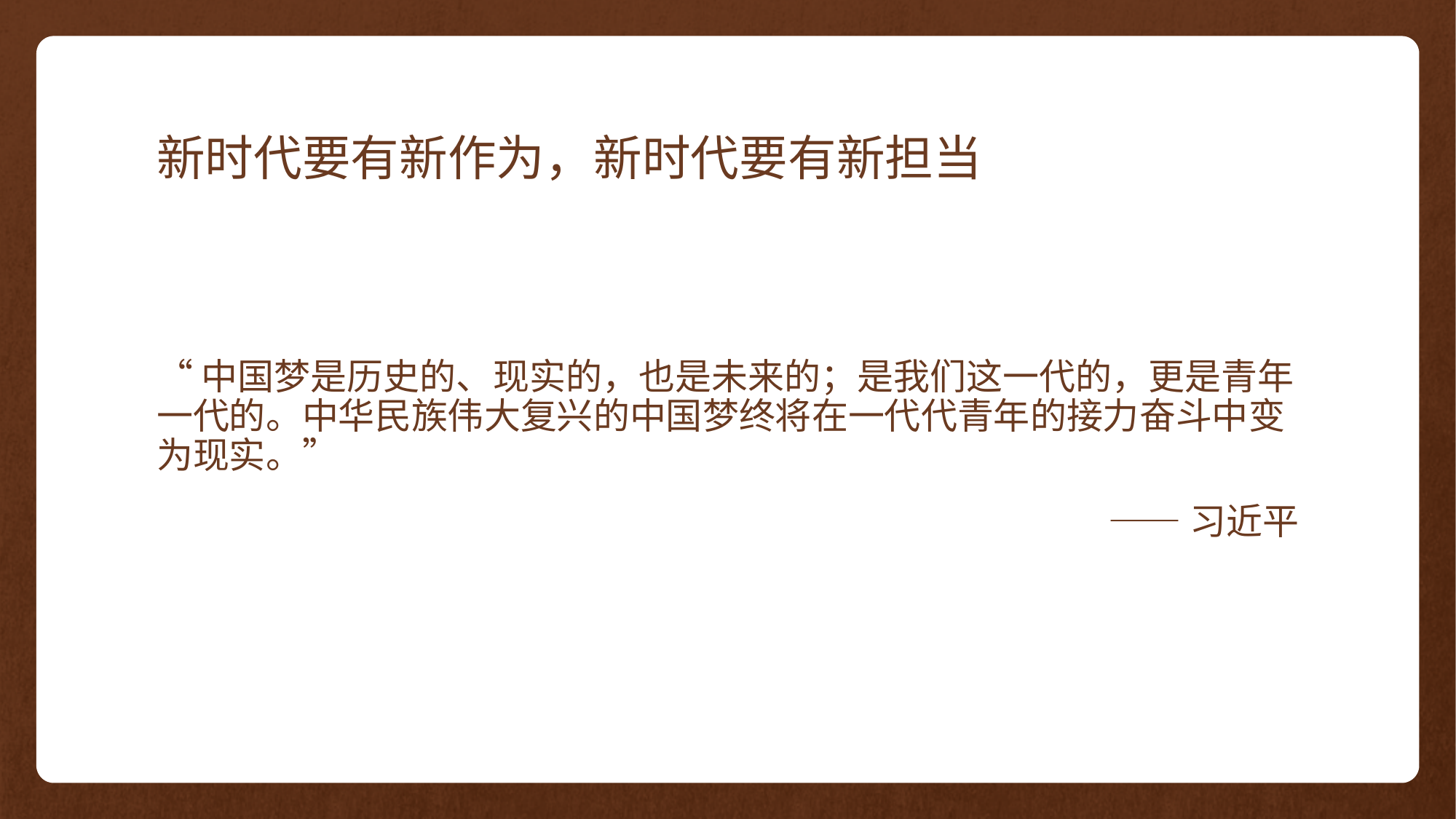

# 新时代要有新作为，新时代要有新担当

“中国梦是历史的、现实的，也是未来的；是我们这一代的，更是青年一代的。中华民族伟大复兴的中国梦终将在一代代青年的接力奋斗中变为现实。”
——习近平